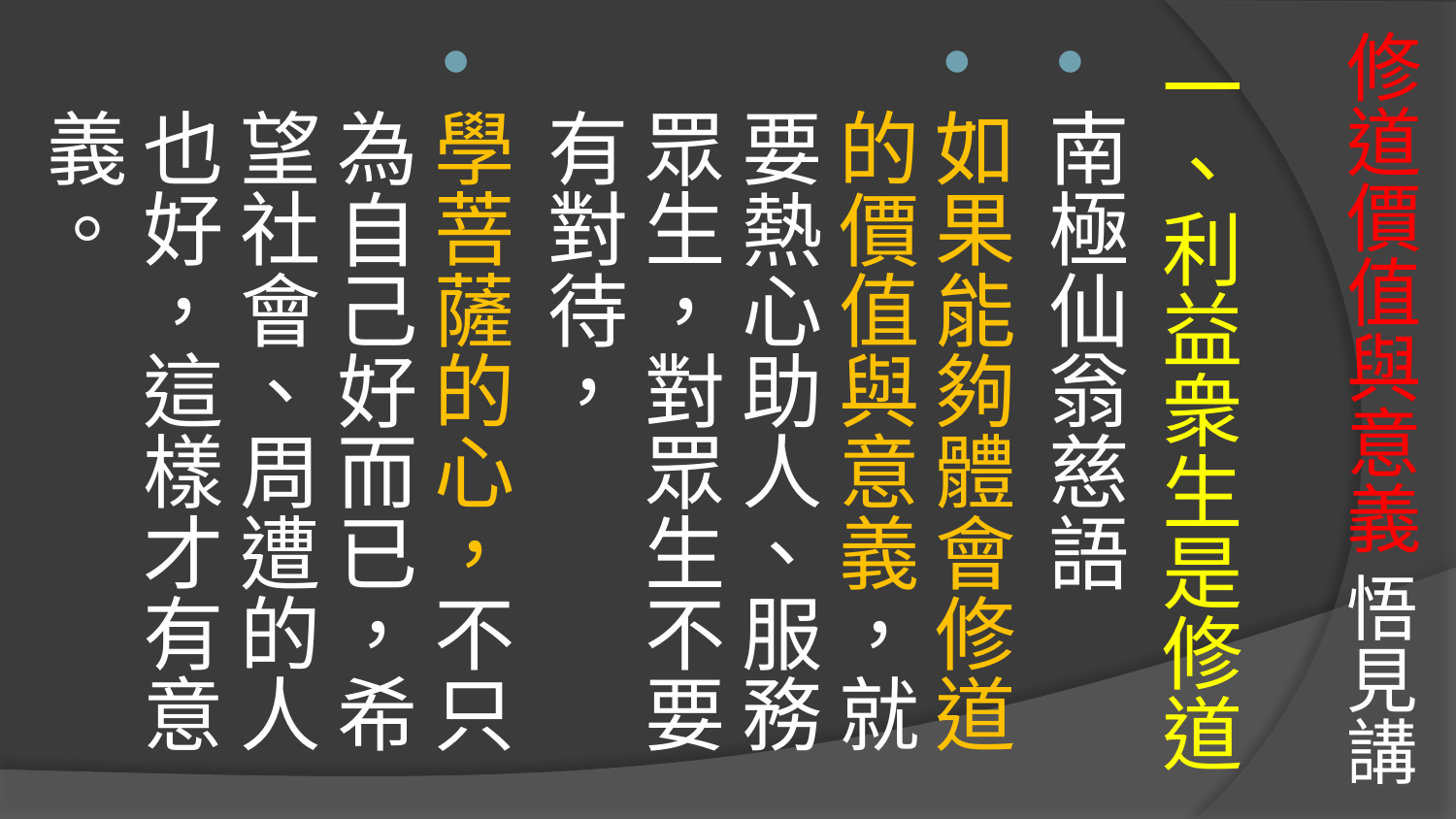

# 修道價值與意義 悟見講
一、利益衆生是修道
南極仙翁慈語
如果能夠體會修道的價值與意義，就要熱心助人、服務眾生，對眾生不要有對待，
學菩薩的心，不只為自己好而已，希望社會、周遭的人也好，這樣才有意義。